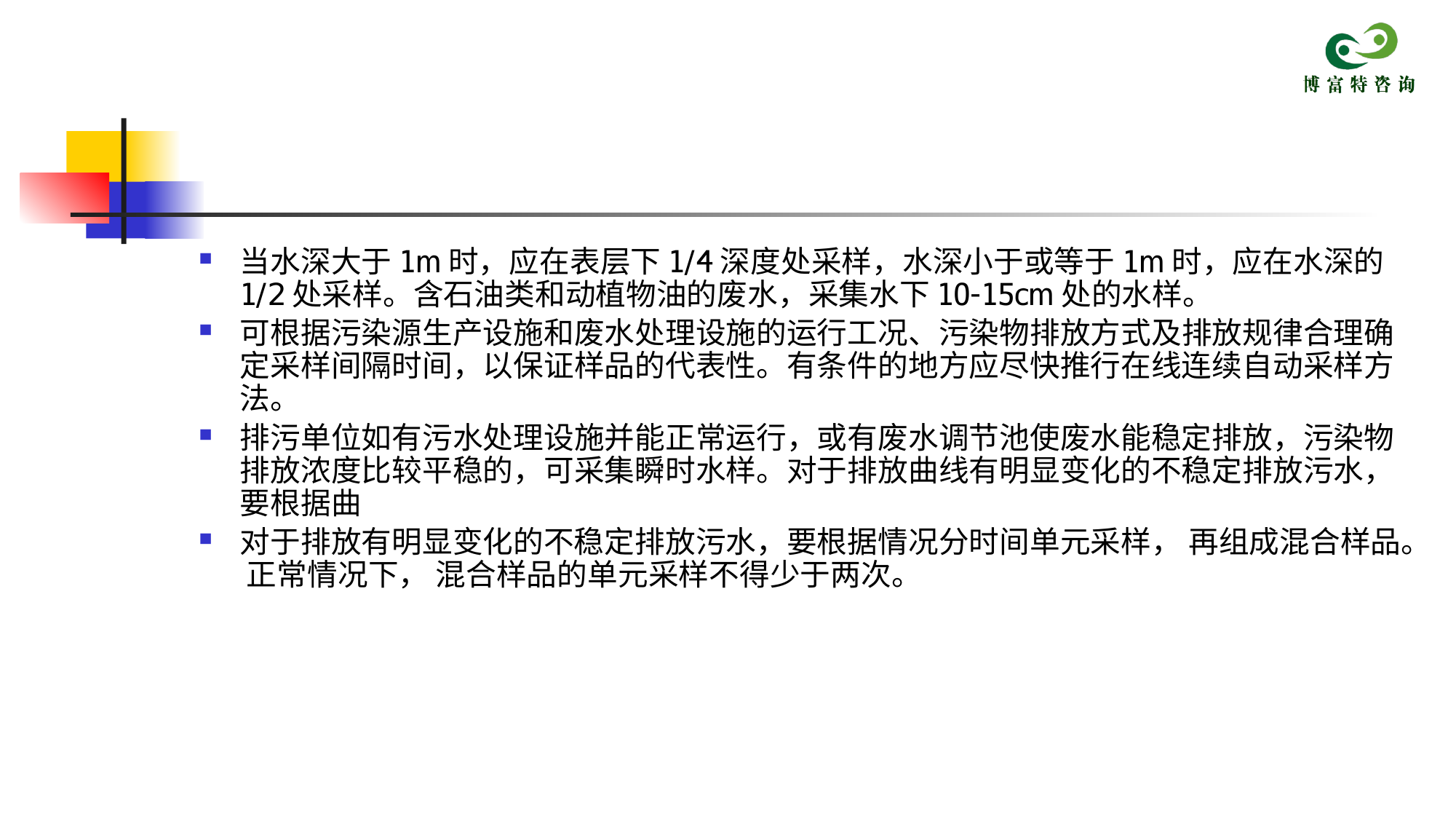

当水深大于1m时，应在表层下1/4深度处采样，水深小于或等于1m时，应在水深的1/2处采样。含石油类和动植物油的废水，采集水下10-15cm处的水样。
可根据污染源生产设施和废水处理设施的运行工况、污染物排放方式及排放规律合理确定采样间隔时间，以保证样品的代表性。有条件的地方应尽快推行在线连续自动采样方法。
排污单位如有污水处理设施并能正常运行，或有废水调节池使废水能稳定排放，污染物排放浓度比较平稳的，可采集瞬时水样。对于排放曲线有明显变化的不稳定排放污水，要根据曲
对于排放有明显变化的不稳定排放污水，要根据情况分时间单元采样， 再组成混合样品。 正常情况下， 混合样品的单元采样不得少于两次。